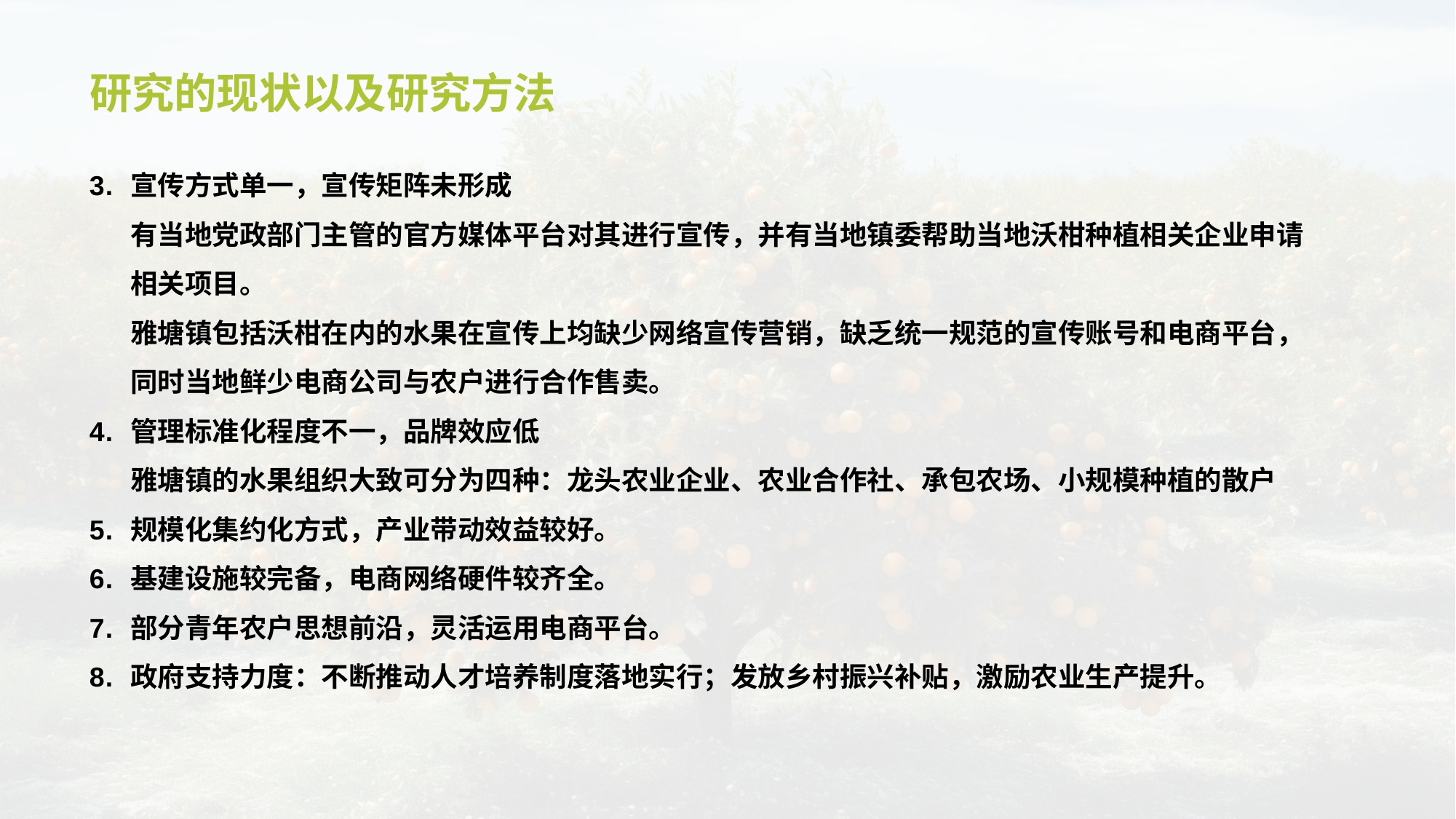

# 研究的现状以及研究方法
宣传方式单一，宣传矩阵未形成
有当地党政部门主管的官方媒体平台对其进行宣传，并有当地镇委帮助当地沃柑种植相关企业申请相关项目。
雅塘镇包括沃柑在内的水果在宣传上均缺少网络宣传营销，缺乏统一规范的宣传账号和电商平台，同时当地鲜少电商公司与农户进行合作售卖。
管理标准化程度不一，品牌效应低
雅塘镇的水果组织大致可分为四种：龙头农业企业、农业合作社、承包农场、小规模种植的散户
规模化集约化方式，产业带动效益较好。
基建设施较完备，电商网络硬件较齐全。
部分青年农户思想前沿，灵活运用电商平台。
政府支持力度：不断推动人才培养制度落地实行；发放乡村振兴补贴，激励农业生产提升。